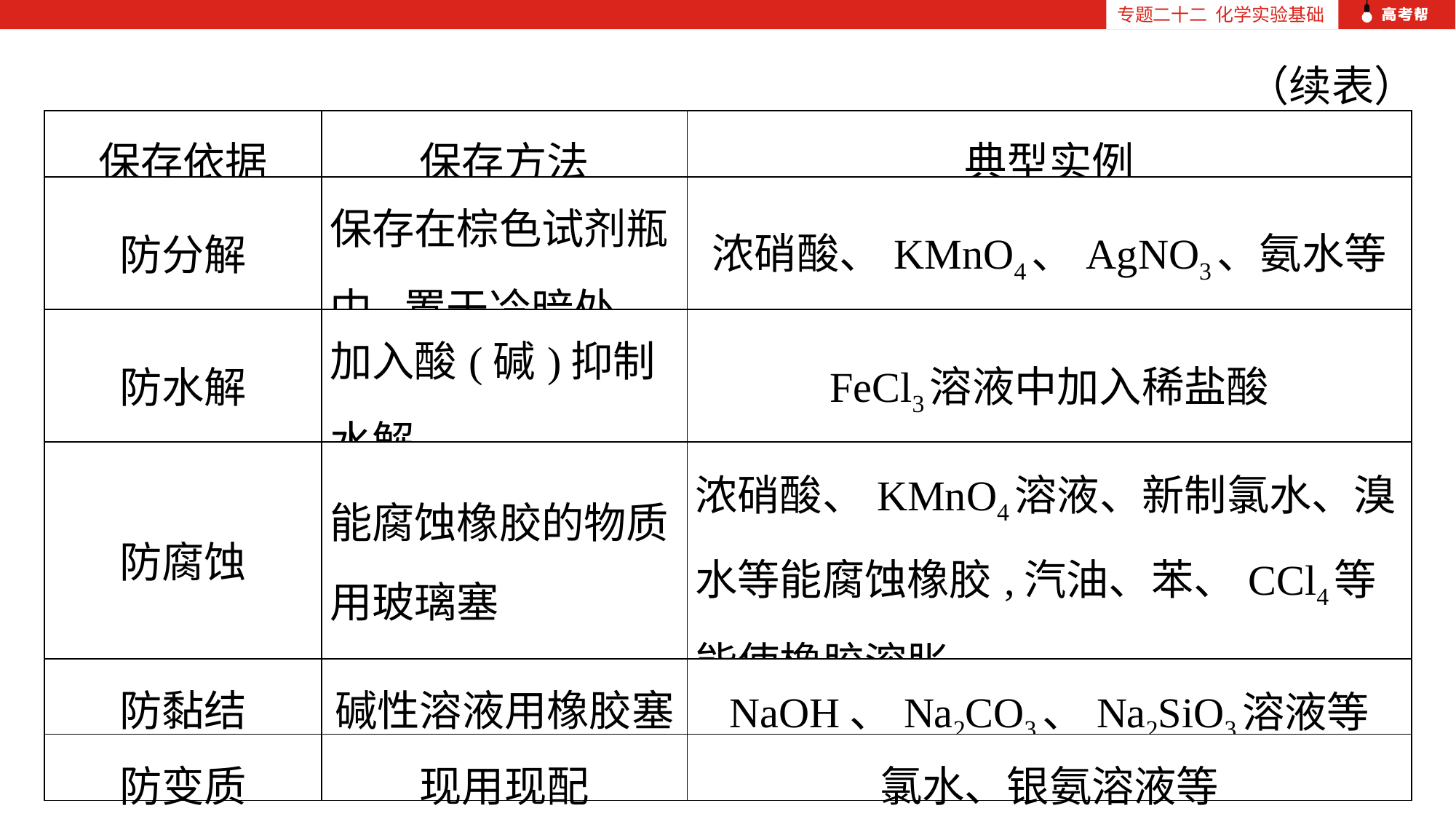

专题二十二  化学实验基础
（续表）
| 保存依据 | 保存方法 | 典型实例 |
| --- | --- | --- |
| 防分解 | 保存在棕色试剂瓶中,置于冷暗处 | 浓硝酸、KMnO4、AgNO3、氨水等 |
| 防水解 | 加入酸(碱)抑制水解 | FeCl3溶液中加入稀盐酸 |
| 防腐蚀 | 能腐蚀橡胶的物质用玻璃塞 | 浓硝酸、KMnO4溶液、新制氯水、溴水等能腐蚀橡胶,汽油、苯、CCl4等能使橡胶溶胀 |
| 防黏结 | 碱性溶液用橡胶塞 | NaOH、Na2CO3、Na2SiO3溶液等 |
| 防变质 | 现用现配 | 氯水、银氨溶液等 |